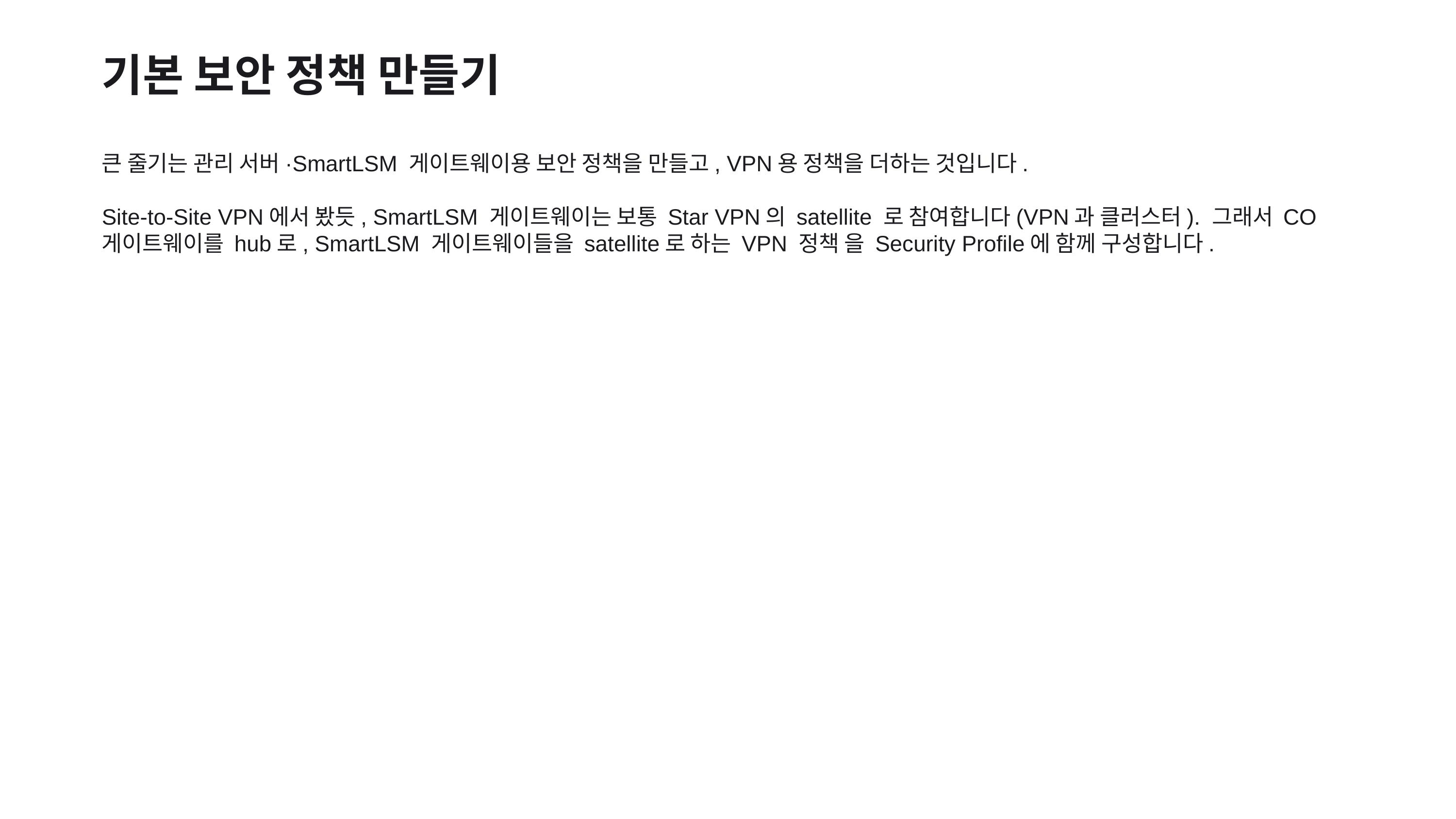

기본 보안 정책 만들기
큰 줄기는 관리 서버·SmartLSM 게이트웨이용 보안 정책을 만들고, VPN용 정책을 더하는 것입니다.

Site-to-Site VPN에서 봤듯, SmartLSM 게이트웨이는 보통 Star VPN의 satellite 로 참여합니다(VPN과 클러스터). 그래서 CO 게이트웨이를 hub로, SmartLSM 게이트웨이들을 satellite로 하는 VPN 정책 을 Security Profile에 함께 구성합니다.